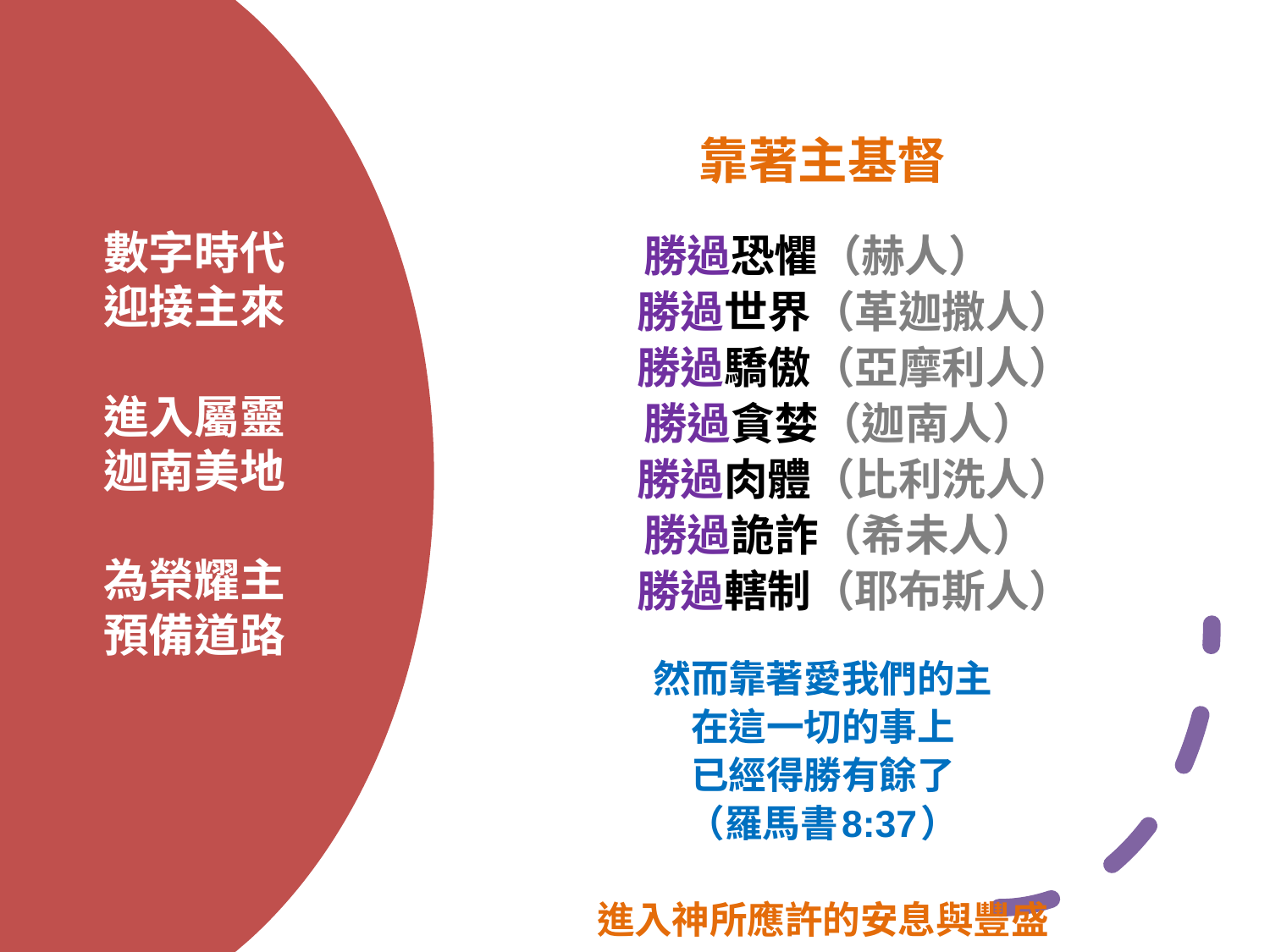

靠著主基督

勝過恐懼（赫人）
       勝過世界（革迦撒人）
       勝過驕傲（亞摩利人）
    勝過貪婪（迦南人）
       勝過肉體（比利洗人）
    勝過詭詐（希未人）
       勝過轄制（耶布斯人）

然而靠著愛我們的主
在這一切的事上
已經得勝有餘了
（羅馬書8:37）

進入神所應許的安息與豐盛

# 數字時代 迎接主來 進入屬靈 迦南美地 為榮耀主 預備道路